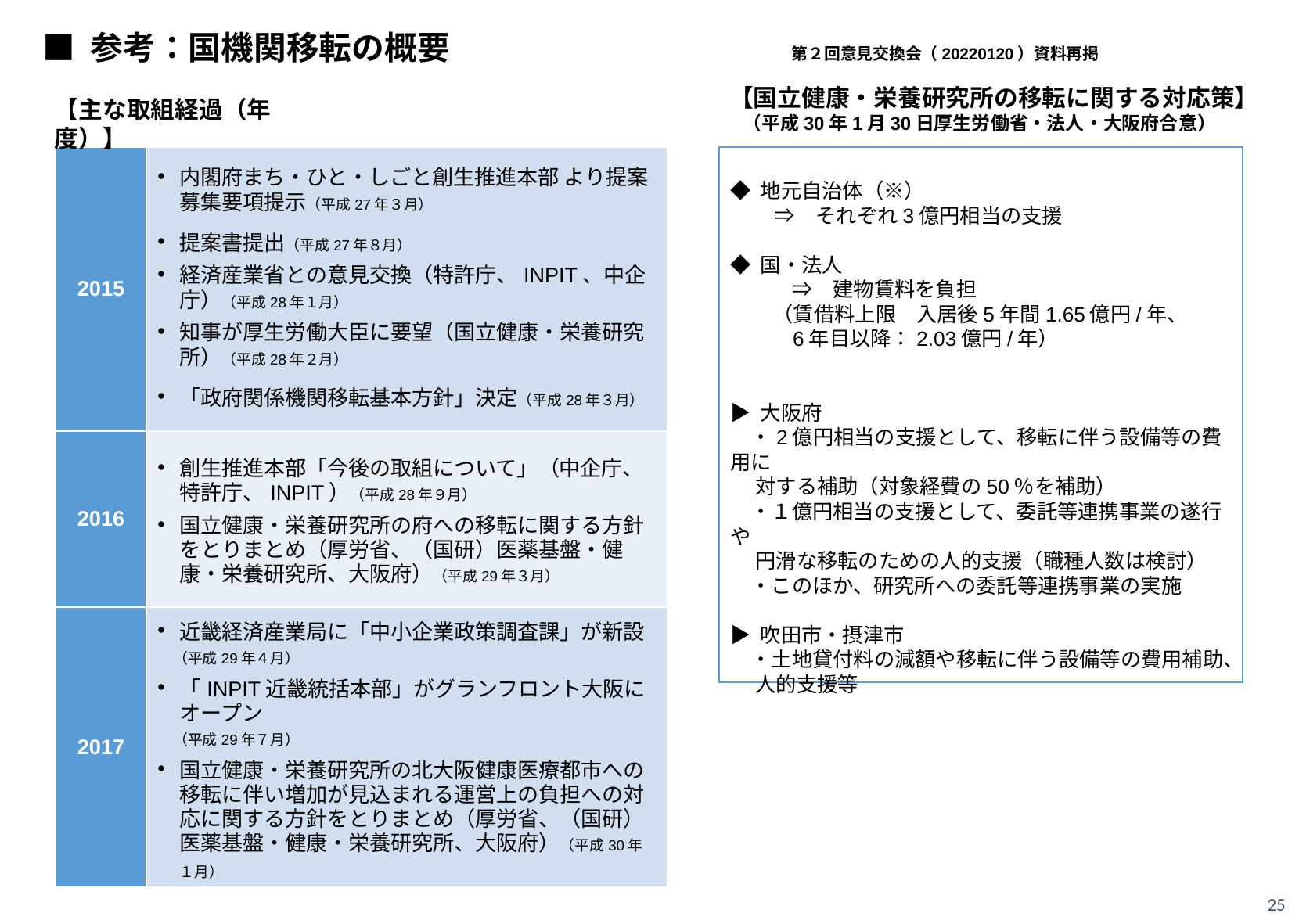

■ 参考：国機関移転の概要                                              第２回意見交換会（20220120）資料再掲
　【国立健康・栄養研究所の移転に関する対応策】
　　（平成30年1月30日厚生労働省・法人・大阪府合意）

【主な取組経過（年度）】
| 2015 | 内閣府まち・ひと・しごと創生推進本部 より提案募集要項提示（平成27年３月） 提案書提出（平成27年８月） 経済産業省との意見交換（特許庁、INPIT、中企庁）（平成28年１月） 知事が厚生労働大臣に要望（国立健康・栄養研究所）（平成28年２月） 「政府関係機関移転基本方針」決定（平成28年３月） |
| --- | --- |
| 2016 | 創生推進本部「今後の取組について」（中企庁、特許庁、INPIT）（平成28年９月） 国立健康・栄養研究所の府への移転に関する方針をとりまとめ（厚労省、（国研）医薬基盤・健康・栄養研究所、大阪府）（平成29年３月） |
| 2017 | 近畿経済産業局に「中小企業政策調査課」が新設 （平成29年４月） 「INPIT近畿統括本部」がグランフロント大阪にオープン （平成29年７月） 国立健康・栄養研究所の北大阪健康医療都市への移転に伴い増加が見込まれる運営上の負担への対応に関する方針をとりまとめ（厚労省、（国研）医薬基盤・健康・栄養研究所、大阪府）（平成30年１月） |

◆ 地元自治体（※）
   　 ⇒　それぞれ3億円相当の支援

◆ 国・法人
　　　⇒　建物賃料を負担
        （賃借料上限　入居後5年間1.65億円/年、
           6年目以降：2.03億円/年）

▶ 大阪府
　・2億円相当の支援として、移転に伴う設備等の費用に
　 対する補助（対象経費の50％を補助）
　・１億円相当の支援として、委託等連携事業の遂行や
　 円滑な移転のための人的支援（職種人数は検討）
　・このほか、研究所への委託等連携事業の実施

▶ 吹田市・摂津市
　・土地貸付料の減額や移転に伴う設備等の費用補助、
　 人的支援等

25